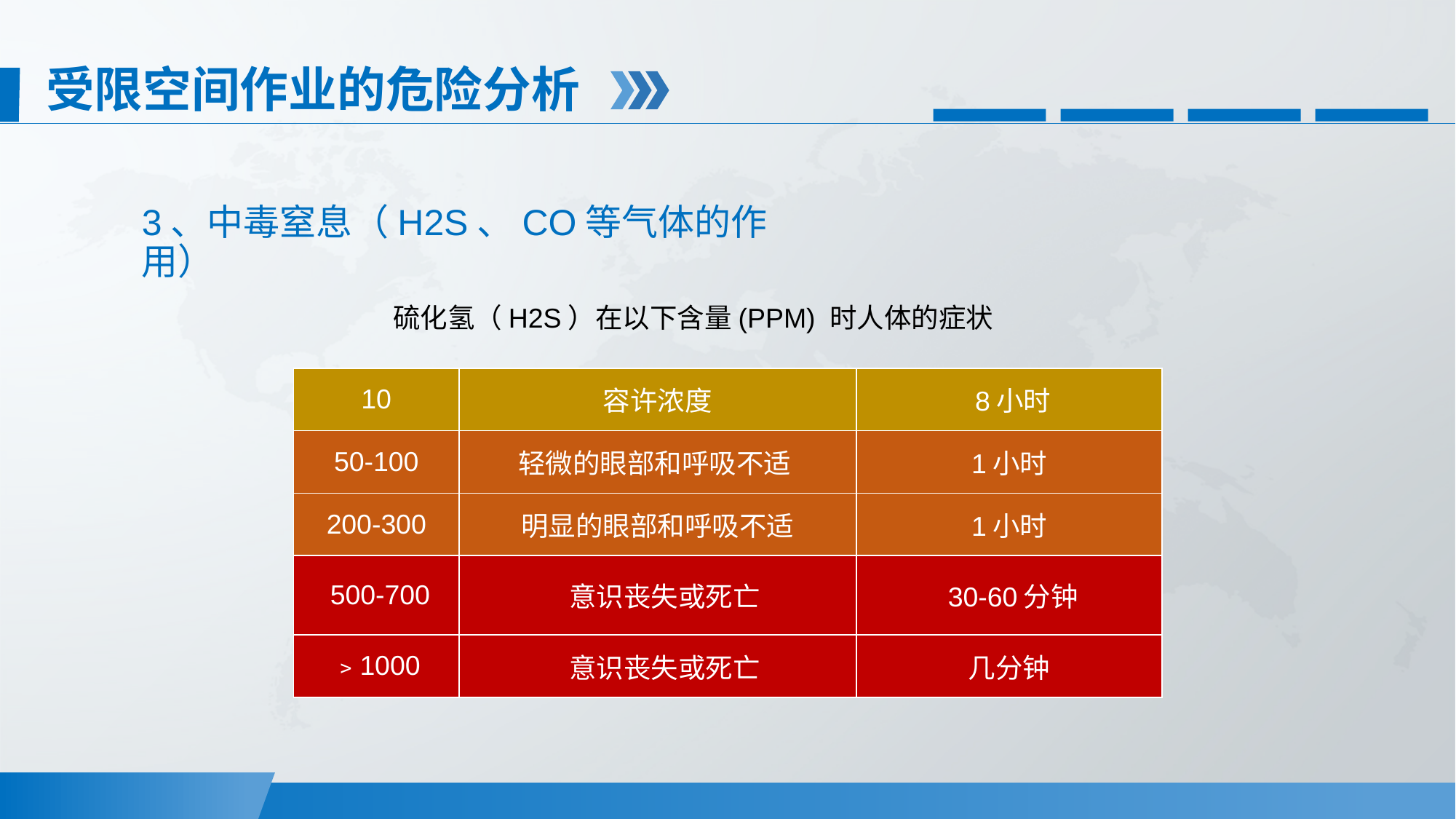

受限空间作业的危险分析

3、中毒窒息（H2S、CO等气体的作用）
 硫化氢（H2S）在以下含量(PPM) 时人体的症状
| 10 | 容许浓度 | 8小时 |
| --- | --- | --- |
| 50-100 | 轻微的眼部和呼吸不适 | 1小时 |
| 200-300 | 明显的眼部和呼吸不适 | 1小时 |
| 500-700 | 意识丧失或死亡 | 30-60分钟 |
| ﹥1000 | 意识丧失或死亡 | 几分钟 |